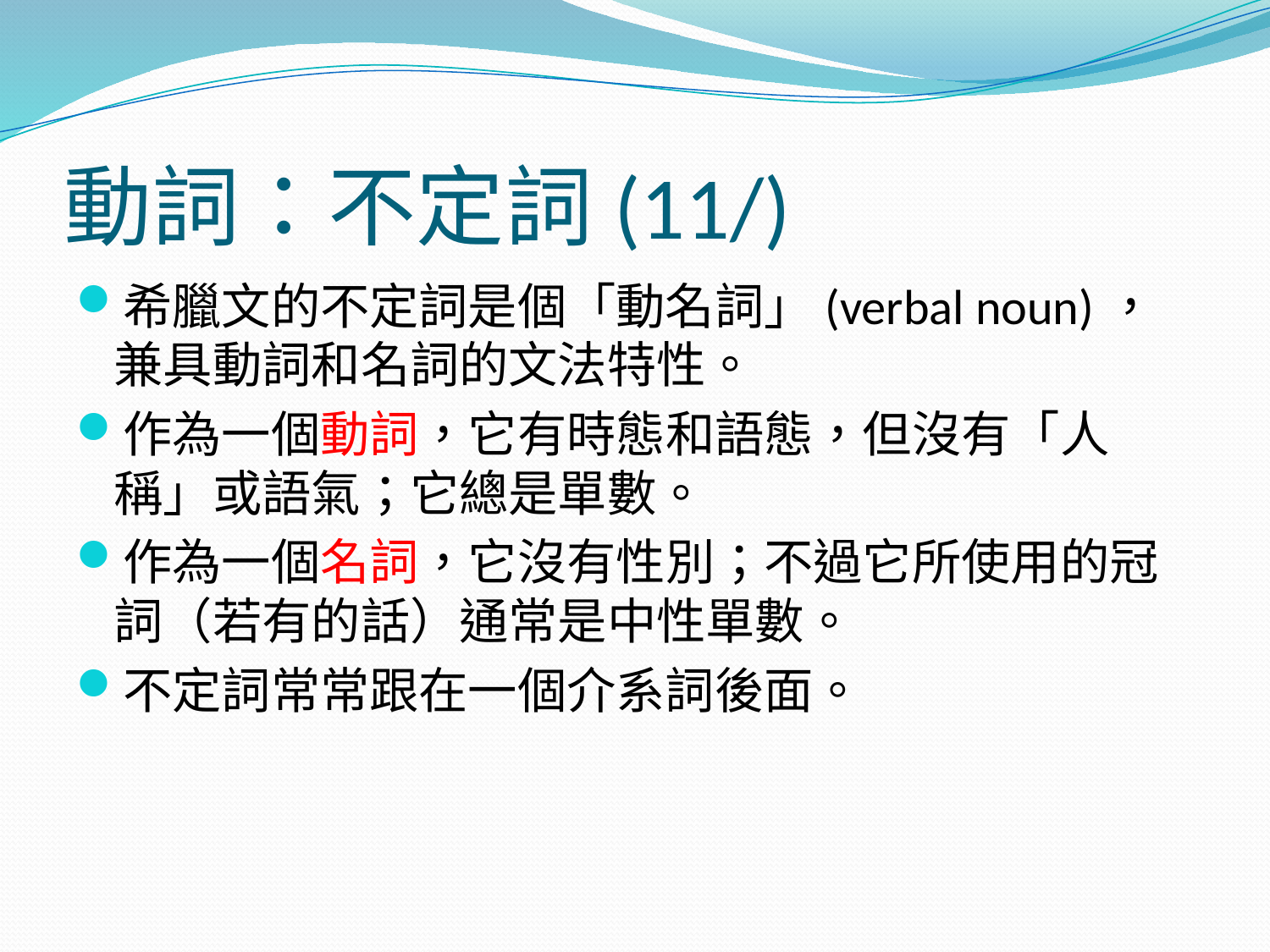

# 動詞：不定詞(11/)
希臘文的不定詞是個「動名詞」(verbal noun)，兼具動詞和名詞的文法特性。
作為一個動詞，它有時態和語態，但沒有「人稱」或語氣；它總是單數。
作為一個名詞，它沒有性別；不過它所使用的冠詞（若有的話）通常是中性單數。
不定詞常常跟在一個介系詞後面。